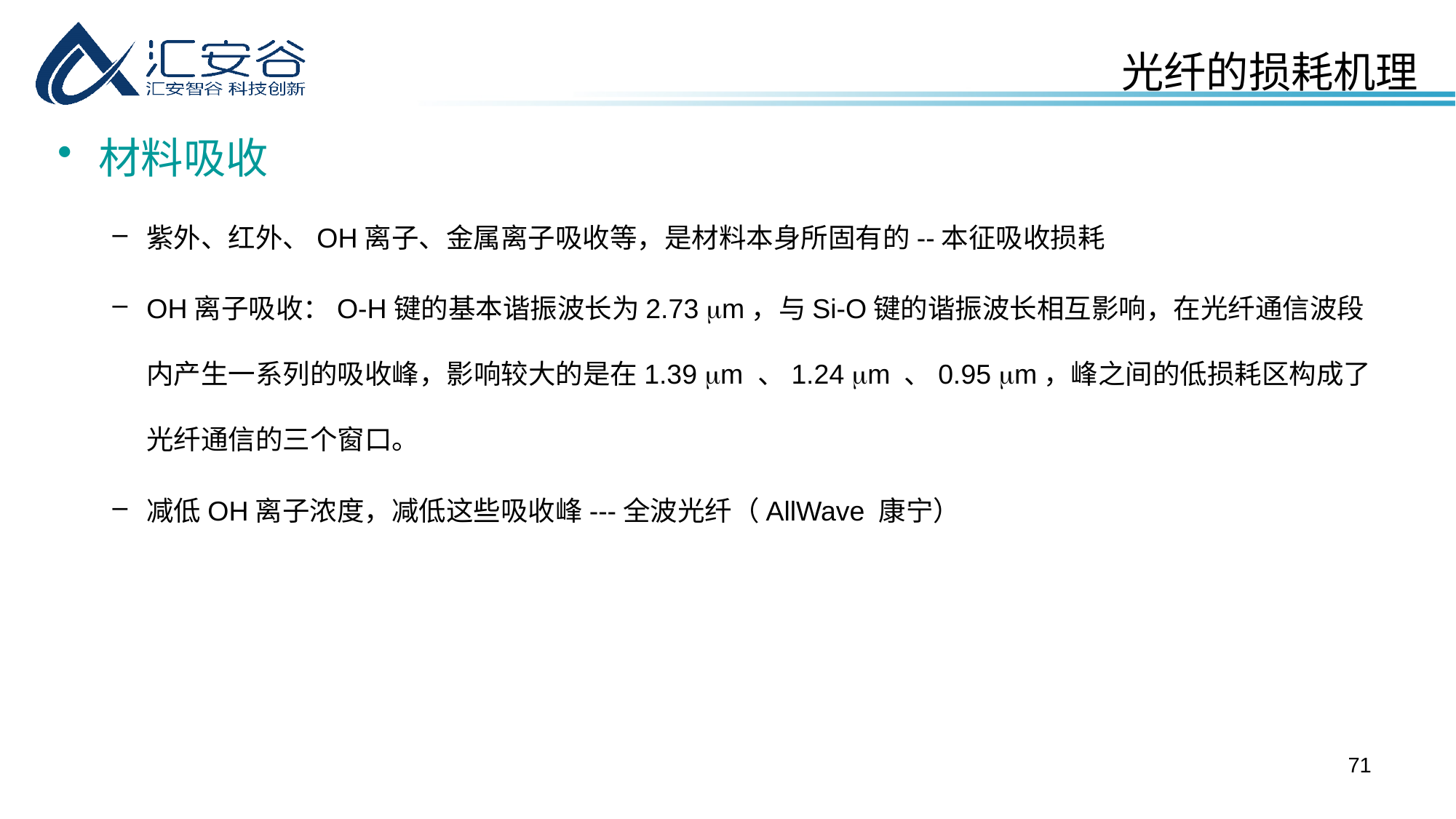

光纤的损耗机理
材料吸收
紫外、红外、OH离子、金属离子吸收等，是材料本身所固有的--本征吸收损耗
OH离子吸收：O-H键的基本谐振波长为2.73 μm，与Si-O键的谐振波长相互影响，在光纤通信波段内产生一系列的吸收峰，影响较大的是在1.39 μm 、1.24 μm 、0.95 μm，峰之间的低损耗区构成了光纤通信的三个窗口。
减低OH离子浓度，减低这些吸收峰---全波光纤（AllWave 康宁）
71